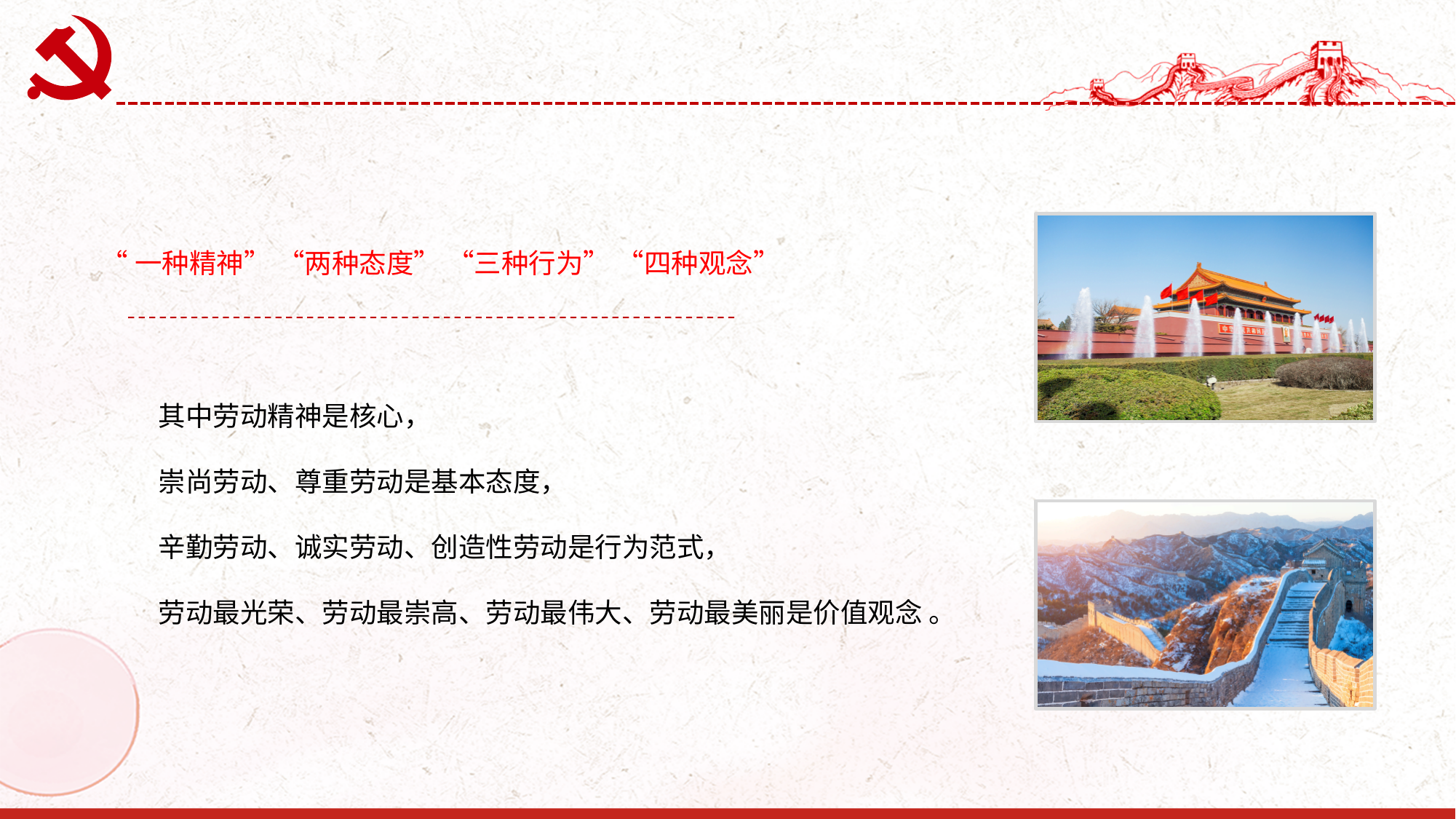

“一种精神” “两种态度” “三种行为” “四种观念”

其中劳动精神是核心，
崇尚劳动、尊重劳动是基本态度，
辛勤劳动、诚实劳动、创造性劳动是行为范式，
劳动最光荣、劳动最崇高、劳动最伟大、劳动最美丽是价值观念 。